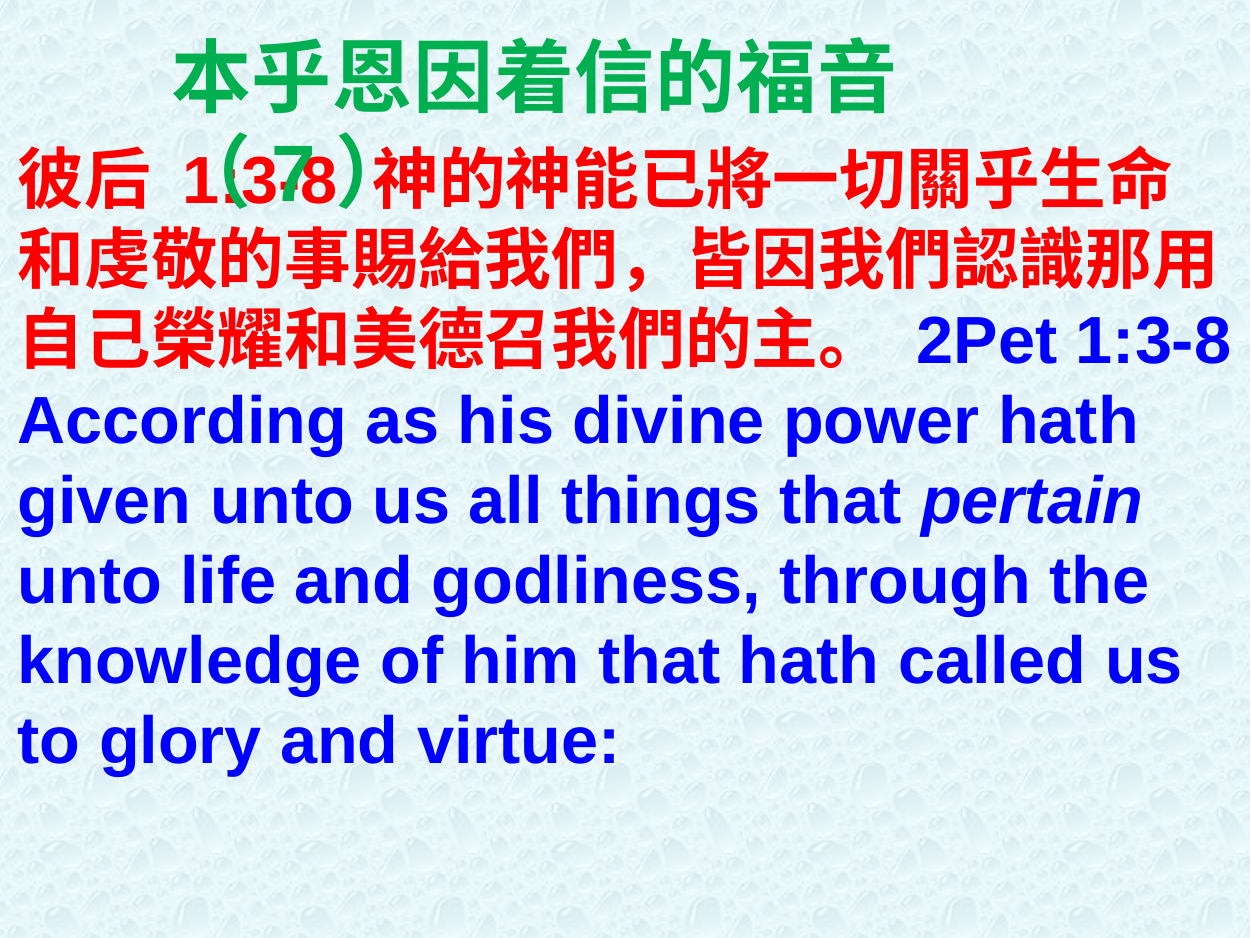

本乎恩因着信的福音（7）
彼后 1:3-8 神的神能已將一切關乎生命和虔敬的事賜給我們，皆因我們認識那用自己榮耀和美德召我們的主。 2Pet 1:3-8 According as his divine power hath given unto us all things that pertain unto life and godliness, through the knowledge of him that hath called us to glory and virtue: